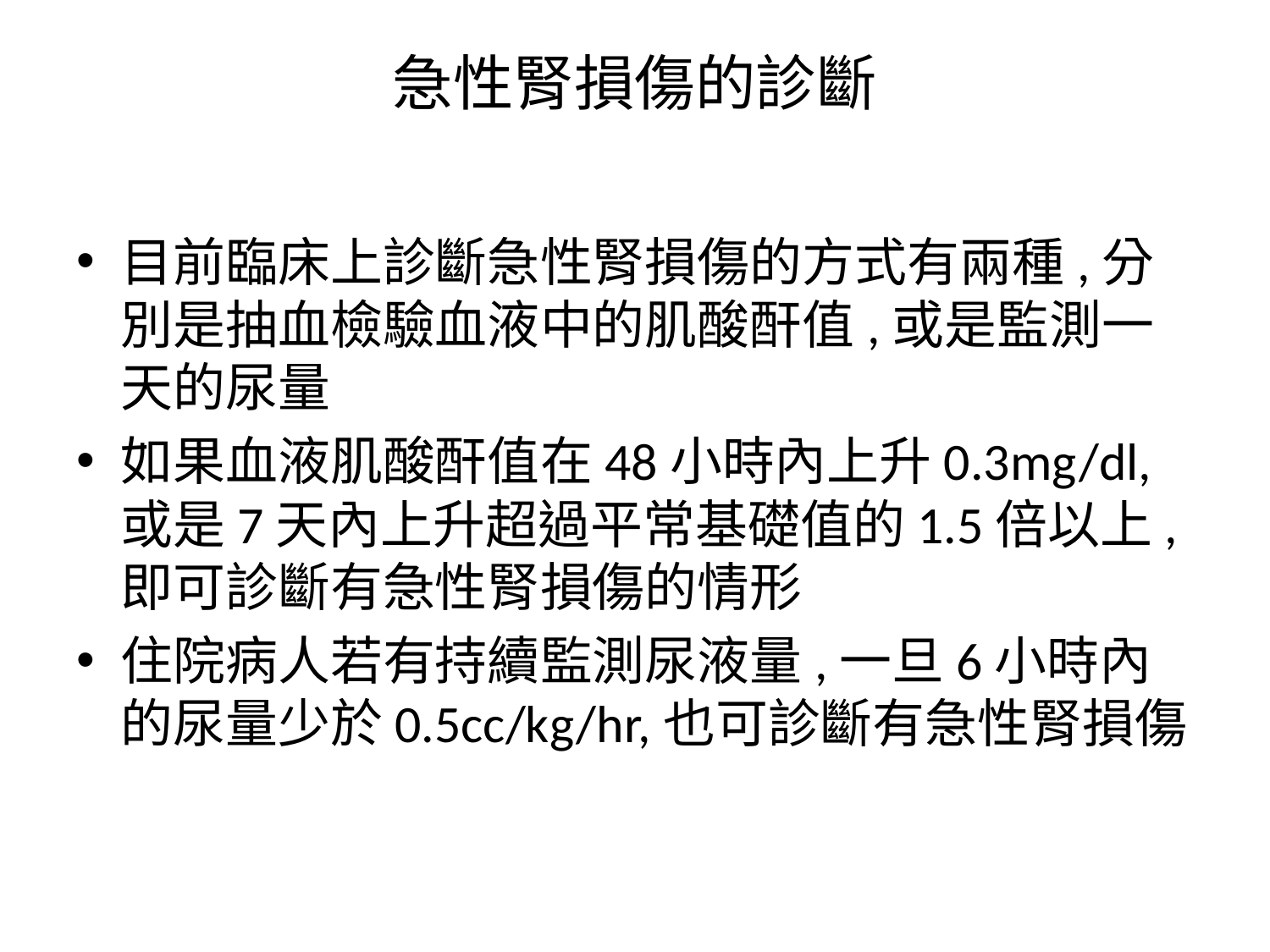

# 急性腎損傷的診斷
目前臨床上診斷急性腎損傷的方式有兩種,分別是抽血檢驗血液中的肌酸酐值,或是監測一天的尿量
如果血液肌酸酐值在48小時內上升0.3mg/dl, 或是7天內上升超過平常基礎值的1.5倍以上,即可診斷有急性腎損傷的情形
住院病人若有持續監測尿液量,一旦6小時內的尿量少於0.5cc/kg/hr,也可診斷有急性腎損傷